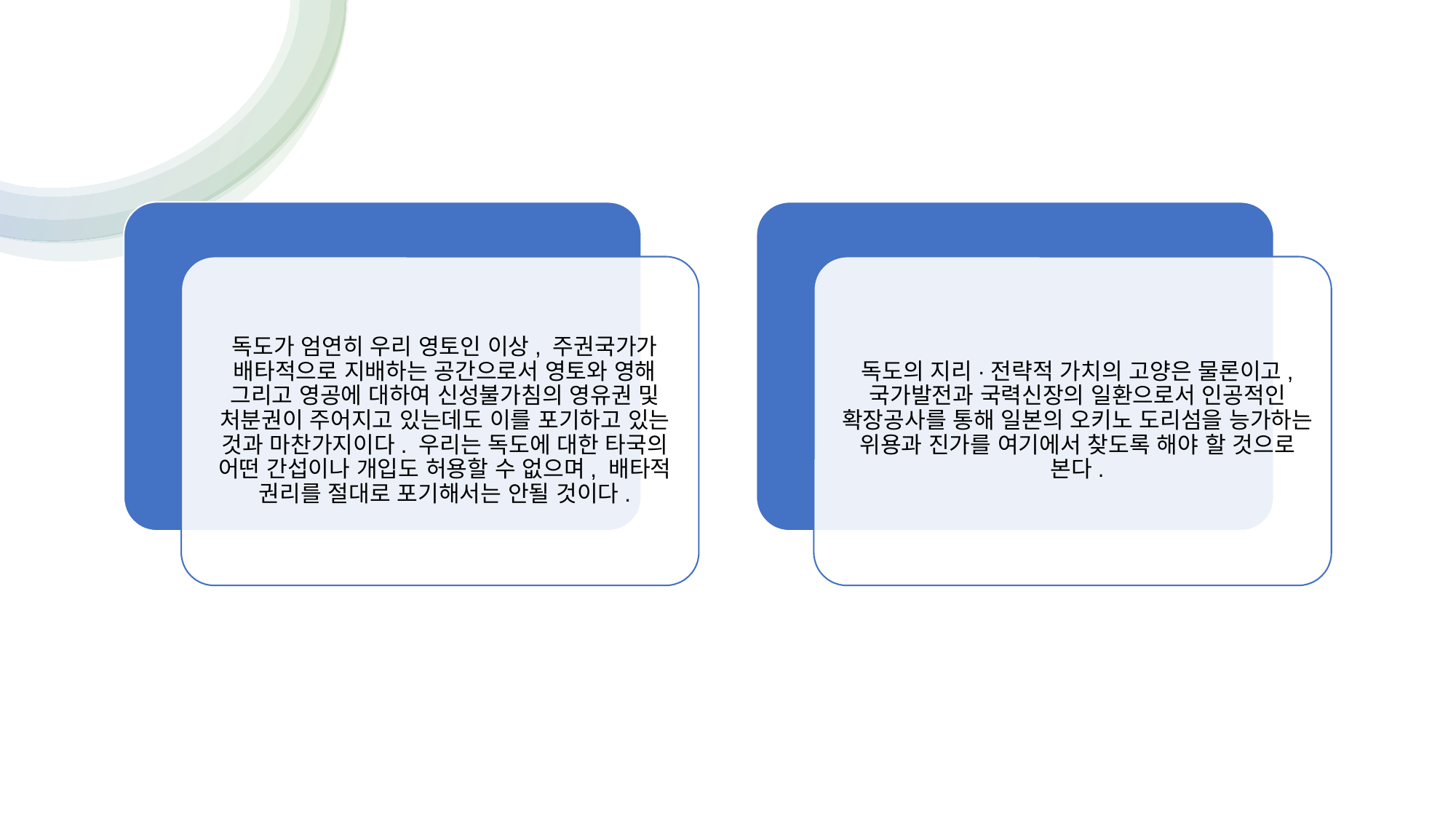

독도가 엄연히 우리 영토인 이상, 주권국가가 배타적으로 지배하는 공간으로서 영토와 영해 그리고 영공에 대하여 신성불가침의 영유권 및 처분권이 주어지고 있는데도 이를 포기하고 있는 것과 마찬가지이다. 우리는 독도에 대한 타국의 어떤 간섭이나 개입도 허용할 수 없으며, 배타적 권리를 절대로 포기해서는 안될 것이다.
독도의 지리·전략적 가치의 고양은 물론이고, 국가발전과 국력신장의 일환으로서 인공적인 확장공사를 통해 일본의 오키노 도리섬을 능가하는 위용과 진가를 여기에서 찾도록 해야 할 것으로 본다.